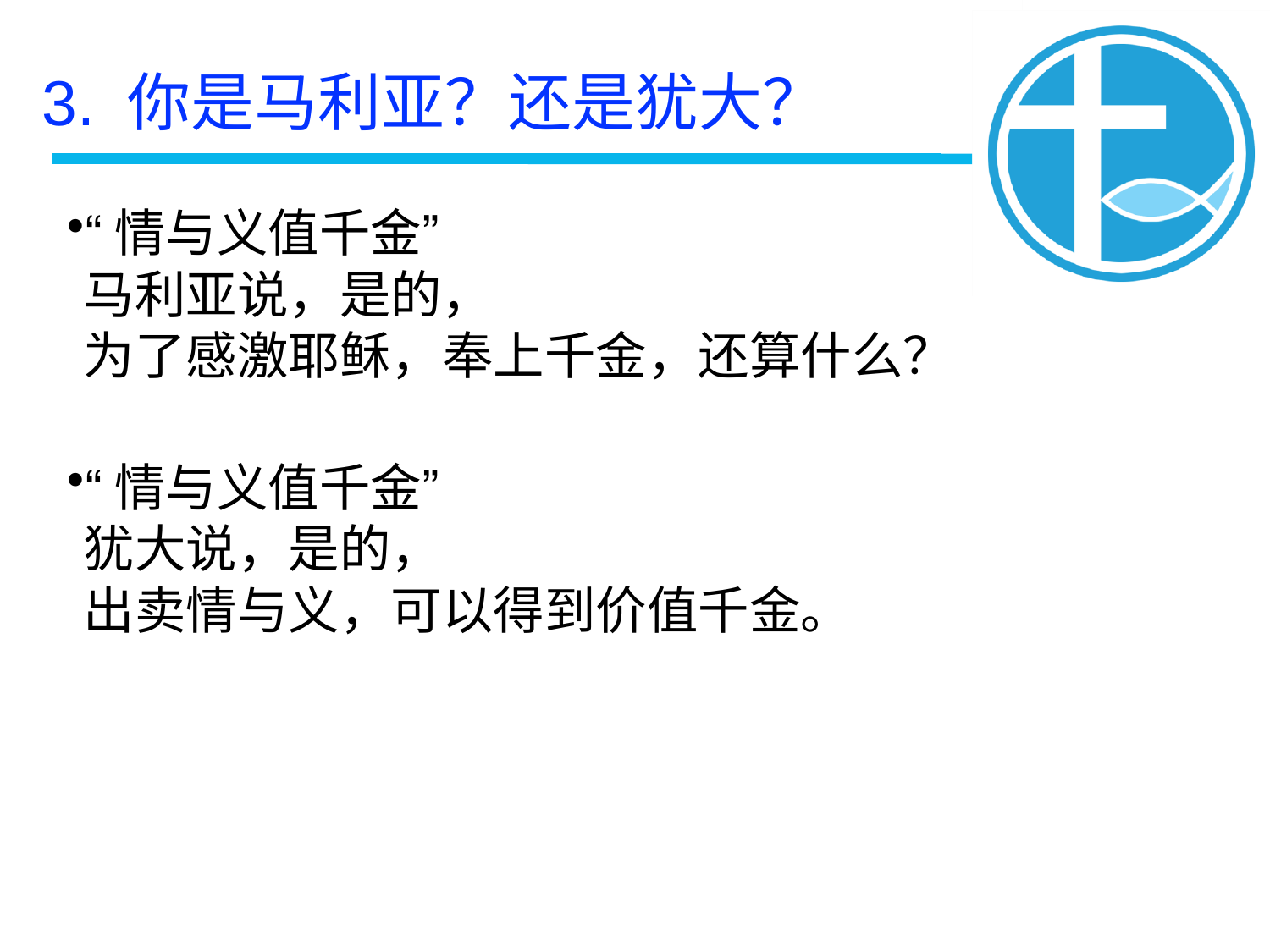

3. 你是马利亚？还是犹大？
“情与义值千金”
马利亚说，是的，
为了感激耶稣，奉上千金，还算什么？
“情与义值千金”
犹大说，是的，
出卖情与义，可以得到价值千金。